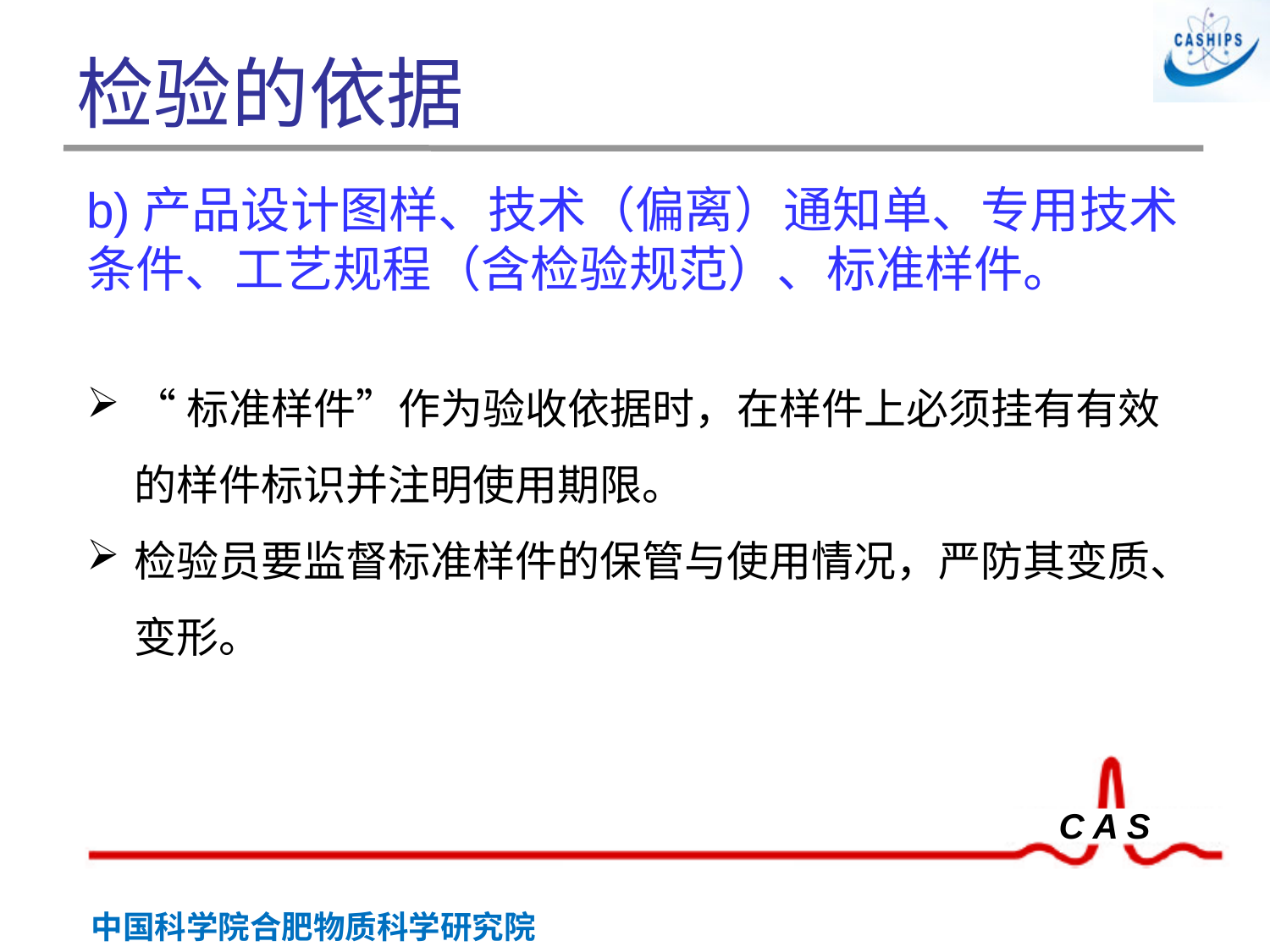

# 检验的依据
b)产品设计图样、技术（偏离）通知单、专用技术条件、工艺规程（含检验规范）、标准样件。

“标准样件”作为验收依据时，在样件上必须挂有有效的样件标识并注明使用期限。
检验员要监督标准样件的保管与使用情况，严防其变质、变形。